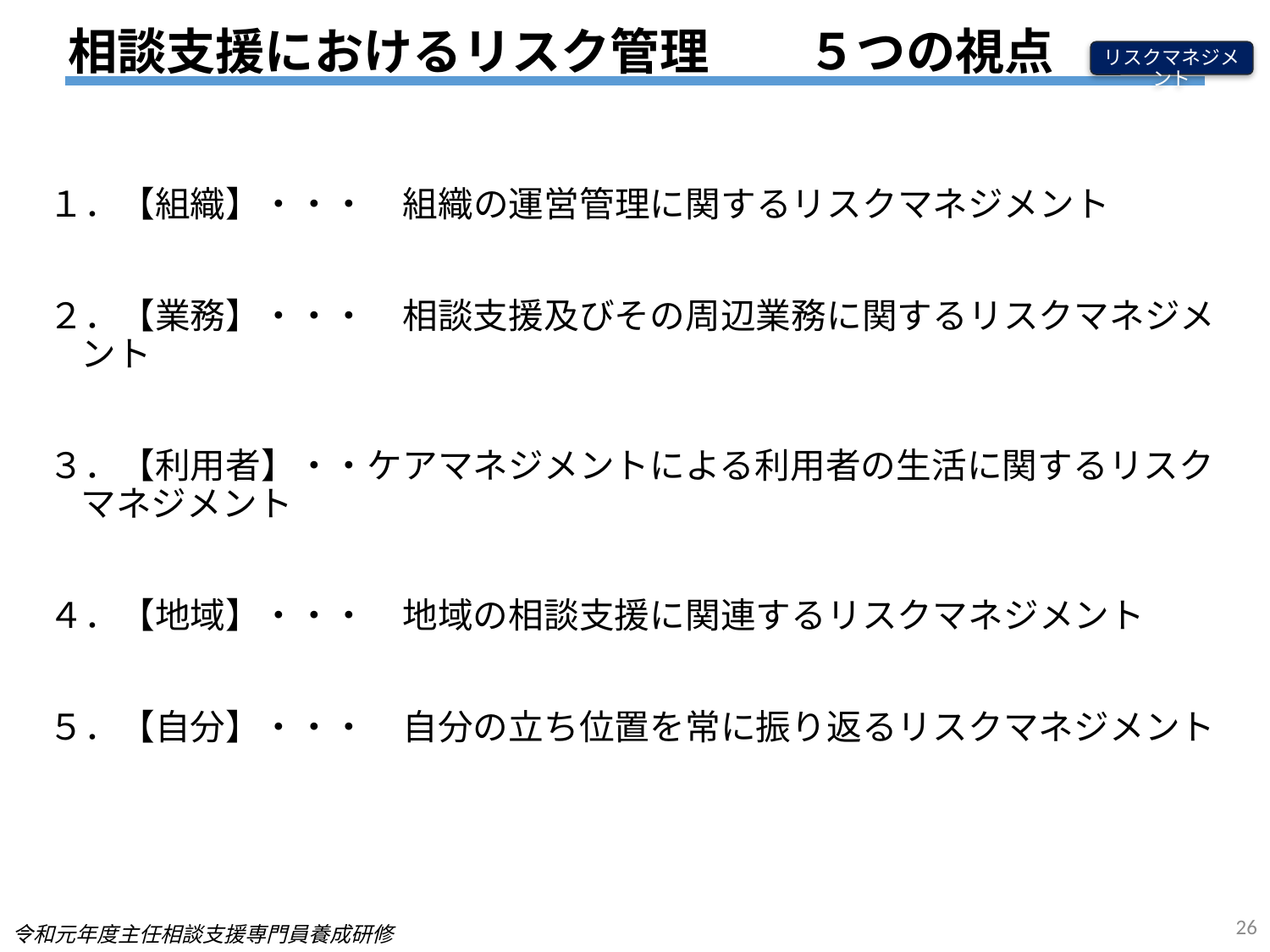

# 相談支援におけるリスク管理　　５つの視点
リスクマネジメント
１．【組織】・・・　組織の運営管理に関するリスクマネジメント

２．【業務】・・・　相談支援及びその周辺業務に関するリスクマネジメント

３．【利用者】・・ケアマネジメントによる利用者の生活に関するリスクマネジメント

４．【地域】・・・　地域の相談支援に関連するリスクマネジメント

５．【自分】・・・　自分の立ち位置を常に振り返るリスクマネジメント
26
令和元年度主任相談支援専門員養成研修